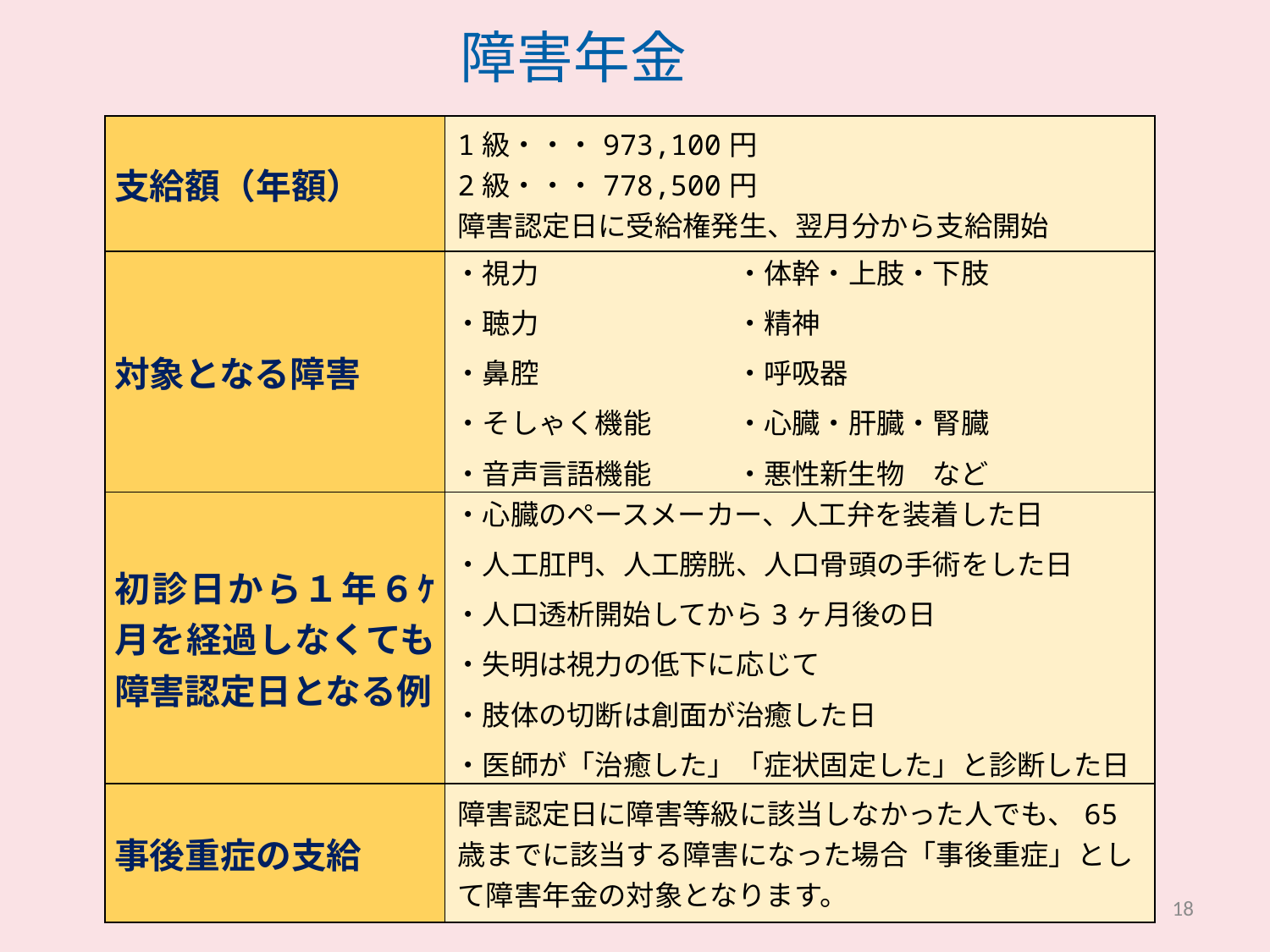

# 障害年金
| 支給額（年額） | 1級・・・973,100円 2級・・・778,500円 障害認定日に受給権発生、翌月分から支給開始 |
| --- | --- |
| 対象となる障害 | ・視力　　　　　　　・体幹・上肢・下肢 ・聴力　　　　　　　・精神 ・鼻腔　　　　　　　・呼吸器 ・そしゃく機能　　　・心臓・肝臓・腎臓 ・音声言語機能　　　・悪性新生物　など |
| 初診日から１年６ｹ月を経過しなくても障害認定日となる例 | ・心臓のペースメーカー、人工弁を装着した日 ・人工肛門、人工膀胱、人口骨頭の手術をした日 ・人口透析開始してから3ヶ月後の日 ・失明は視力の低下に応じて ・肢体の切断は創面が治癒した日 ・医師が「治癒した」「症状固定した」と診断した日 |
| 事後重症の支給 | 障害認定日に障害等級に該当しなかった人でも、65歳までに該当する障害になった場合「事後重症」として障害年金の対象となります。 |

18